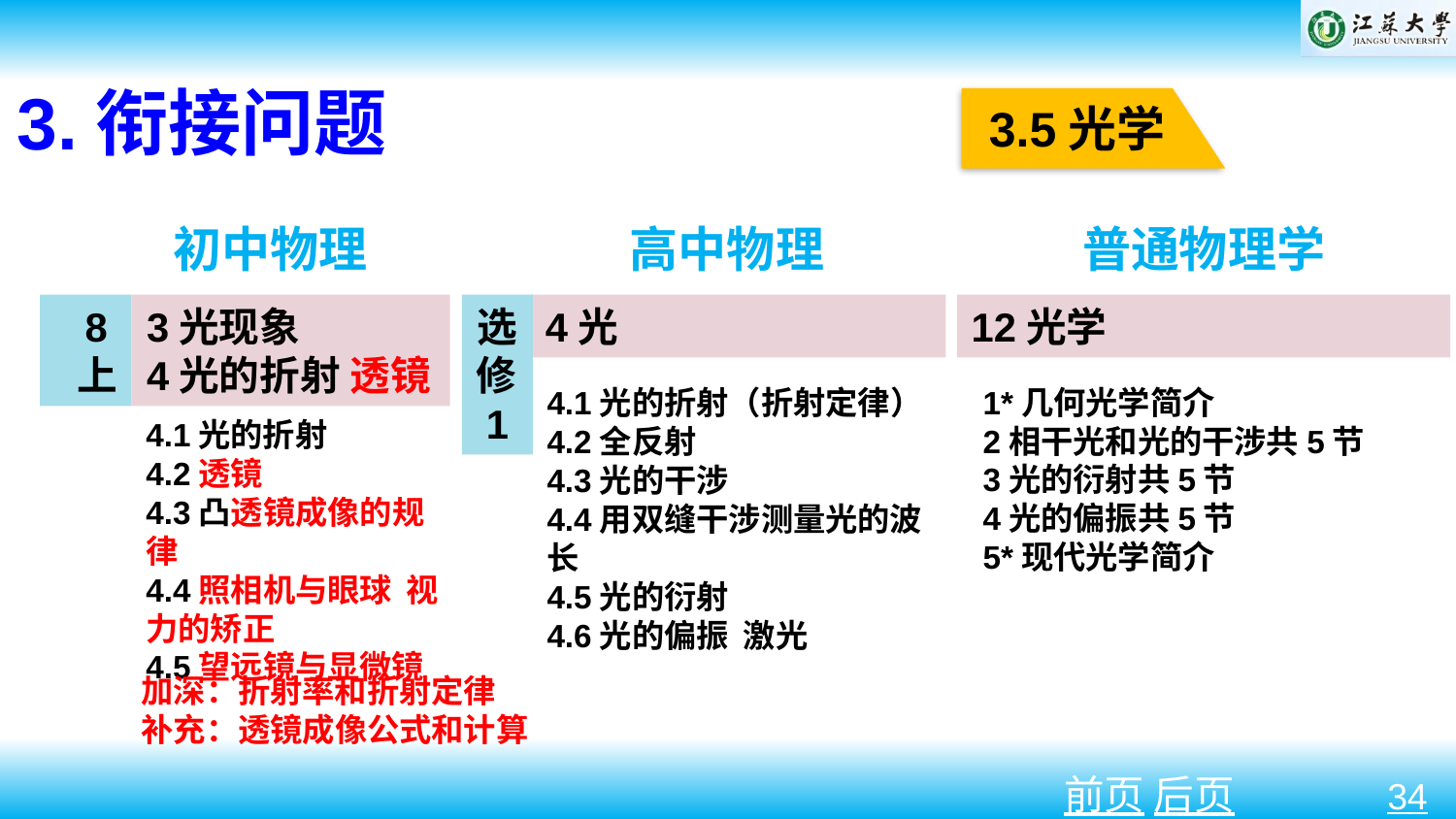

3.衔接问题
3.5光学
初中物理
高中物理
普通物理学
8上
3光现象
4光的折射 透镜
选修1
4光
12光学
1*几何光学简介
2相干光和光的干涉共5节
3光的衍射共5节
4光的偏振共5节
5*现代光学简介
4.1光的折射（折射定律）
4.2全反射
4.3光的干涉
4.4用双缝干涉测量光的波长
4.5光的衍射
4.6光的偏振  激光
4.1光的折射
4.2透镜
4.3凸透镜成像的规律
4.4照相机与眼球  视力的矫正
4.5望远镜与显微镜
加深：折射率和折射定律
补充：透镜成像公式和计算